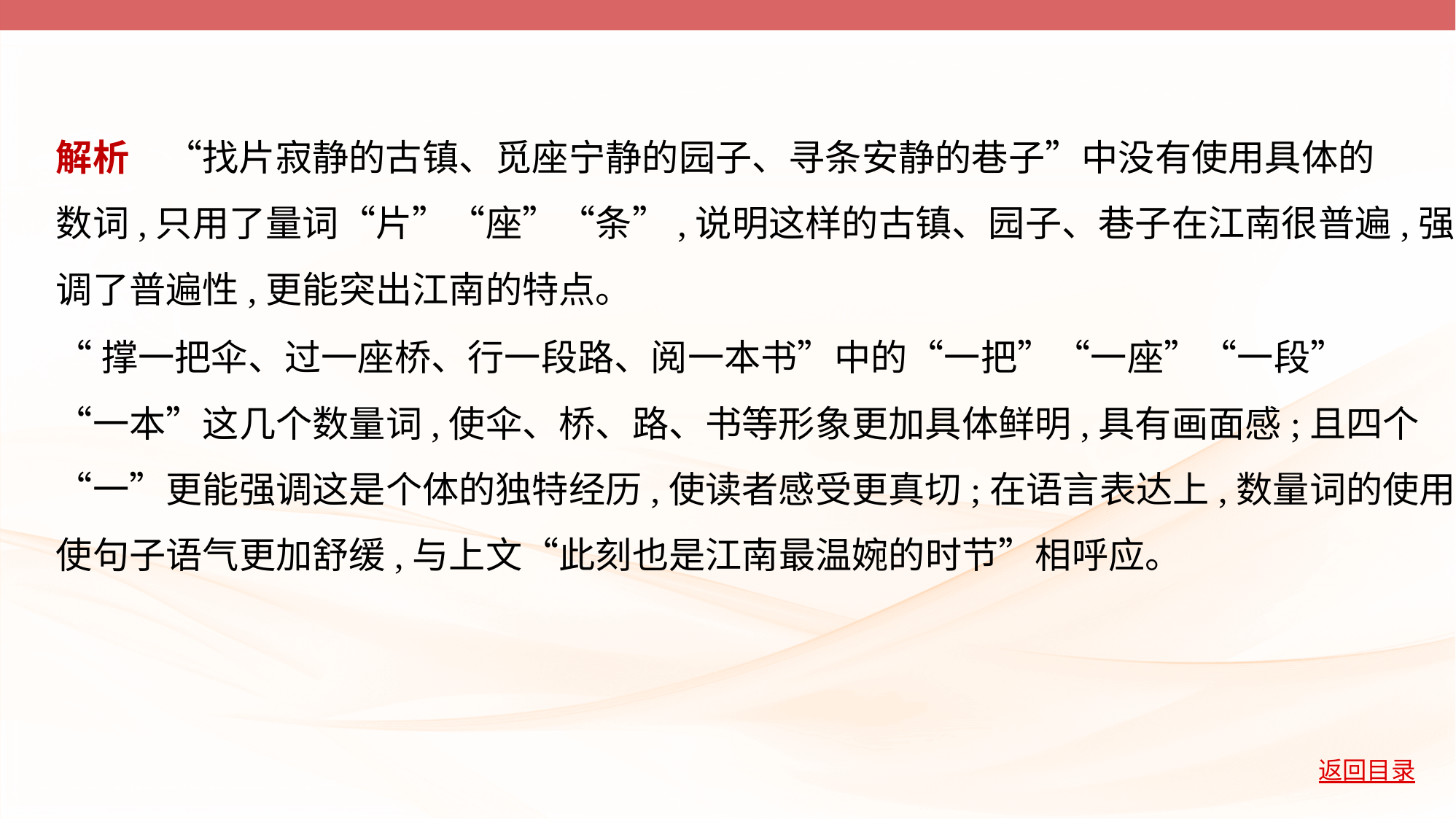

解析　“找片寂静的古镇、觅座宁静的园子、寻条安静的巷子”中没有使用具体的
数词,只用了量词“片”“座”“条”,说明这样的古镇、园子、巷子在江南很普遍,强
调了普遍性,更能突出江南的特点。
“撑一把伞、过一座桥、行一段路、阅一本书”中的“一把”“一座”“一段”
“一本”这几个数量词,使伞、桥、路、书等形象更加具体鲜明,具有画面感;且四个
“一”更能强调这是个体的独特经历,使读者感受更真切;在语言表达上,数量词的使用
使句子语气更加舒缓,与上文“此刻也是江南最温婉的时节”相呼应。